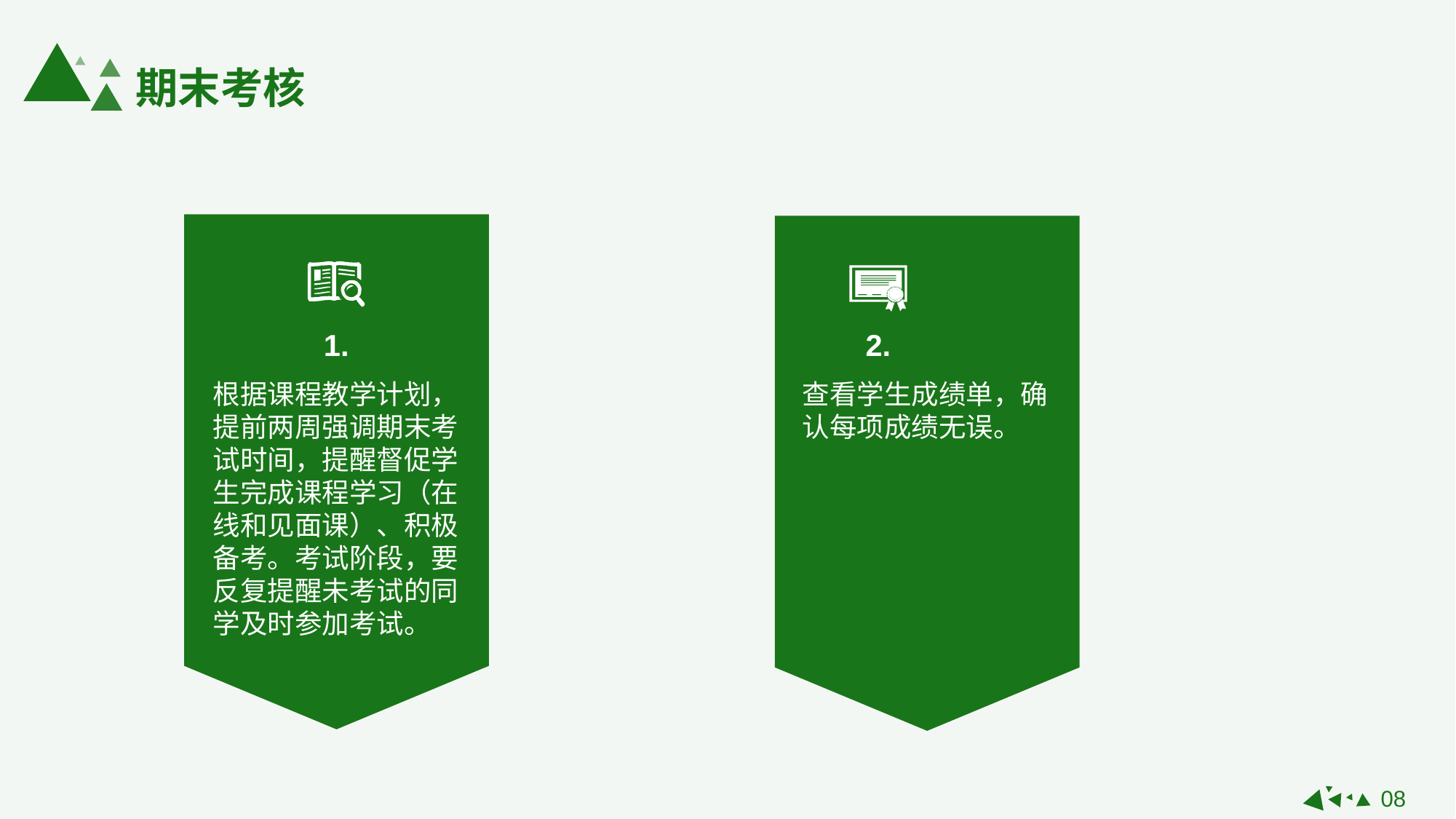

期末考核

1.
2.
根据课程教学计划，提前两周强调期末考试时间，提醒督促学生完成课程学习（在线和见面课）、积极备考。考试阶段，要反复提醒未考试的同学及时参加考试。
查看学生成绩单，确认每项成绩无误。
08